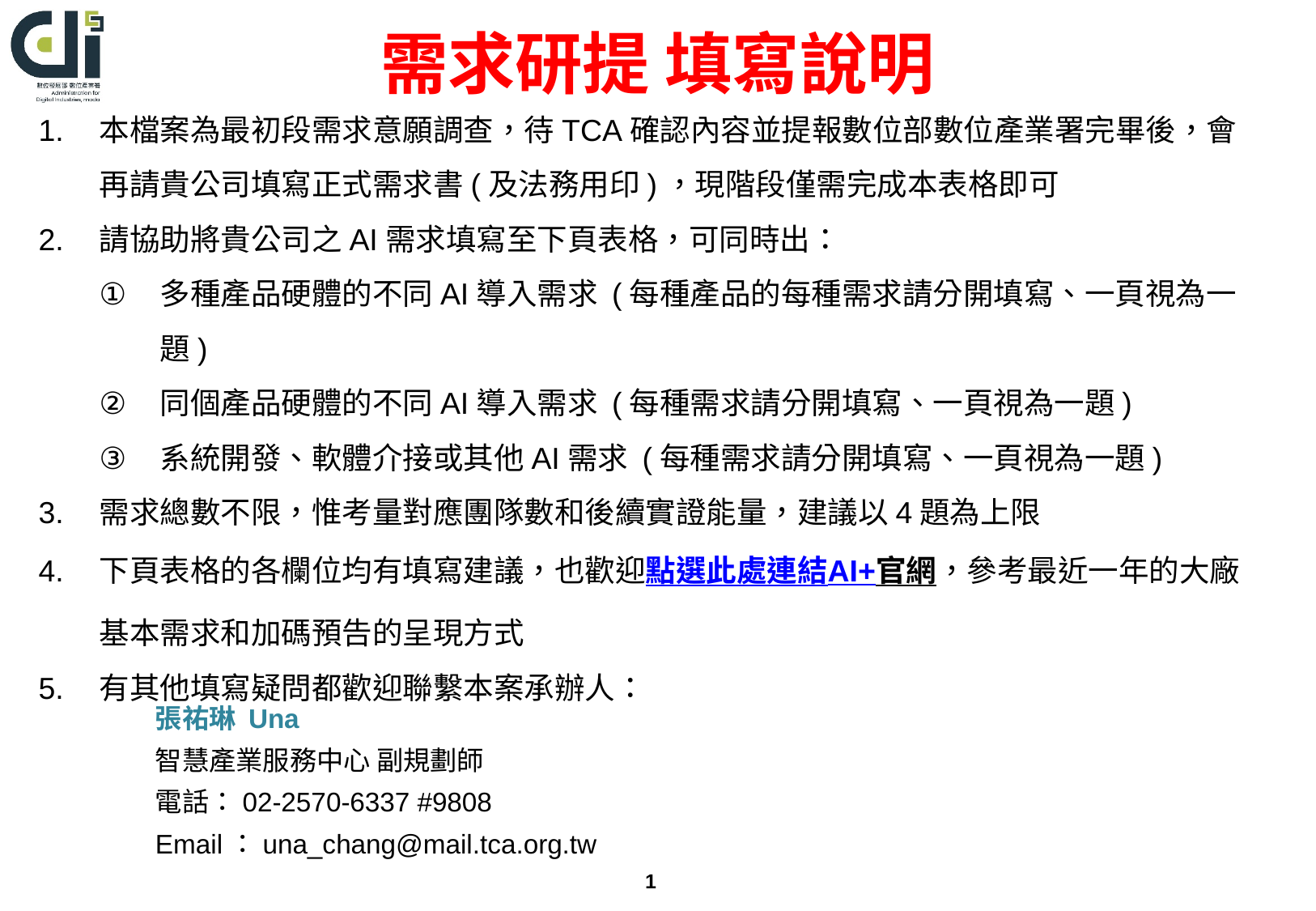

需求研提 填寫說明
本檔案為最初段需求意願調查，待TCA確認內容並提報數位部數位產業署完畢後，會再請貴公司填寫正式需求書(及法務用印)，現階段僅需完成本表格即可
請協助將貴公司之AI需求填寫至下頁表格，可同時出：
多種產品硬體的不同AI導入需求 (每種產品的每種需求請分開填寫、一頁視為一題)
同個產品硬體的不同AI導入需求 (每種需求請分開填寫、一頁視為一題)
系統開發、軟體介接或其他AI需求 (每種需求請分開填寫、一頁視為一題)
需求總數不限，惟考量對應團隊數和後續實證能量，建議以4題為上限
下頁表格的各欄位均有填寫建議，也歡迎點選此處連結AI+官網，參考最近一年的大廠基本需求和加碼預告的呈現方式
有其他填寫疑問都歡迎聯繫本案承辦人：

張祐琳 Una
智慧產業服務中心 副規劃師
電話：02-2570-6337 #9808
Email：una_chang@mail.tca.org.tw
1